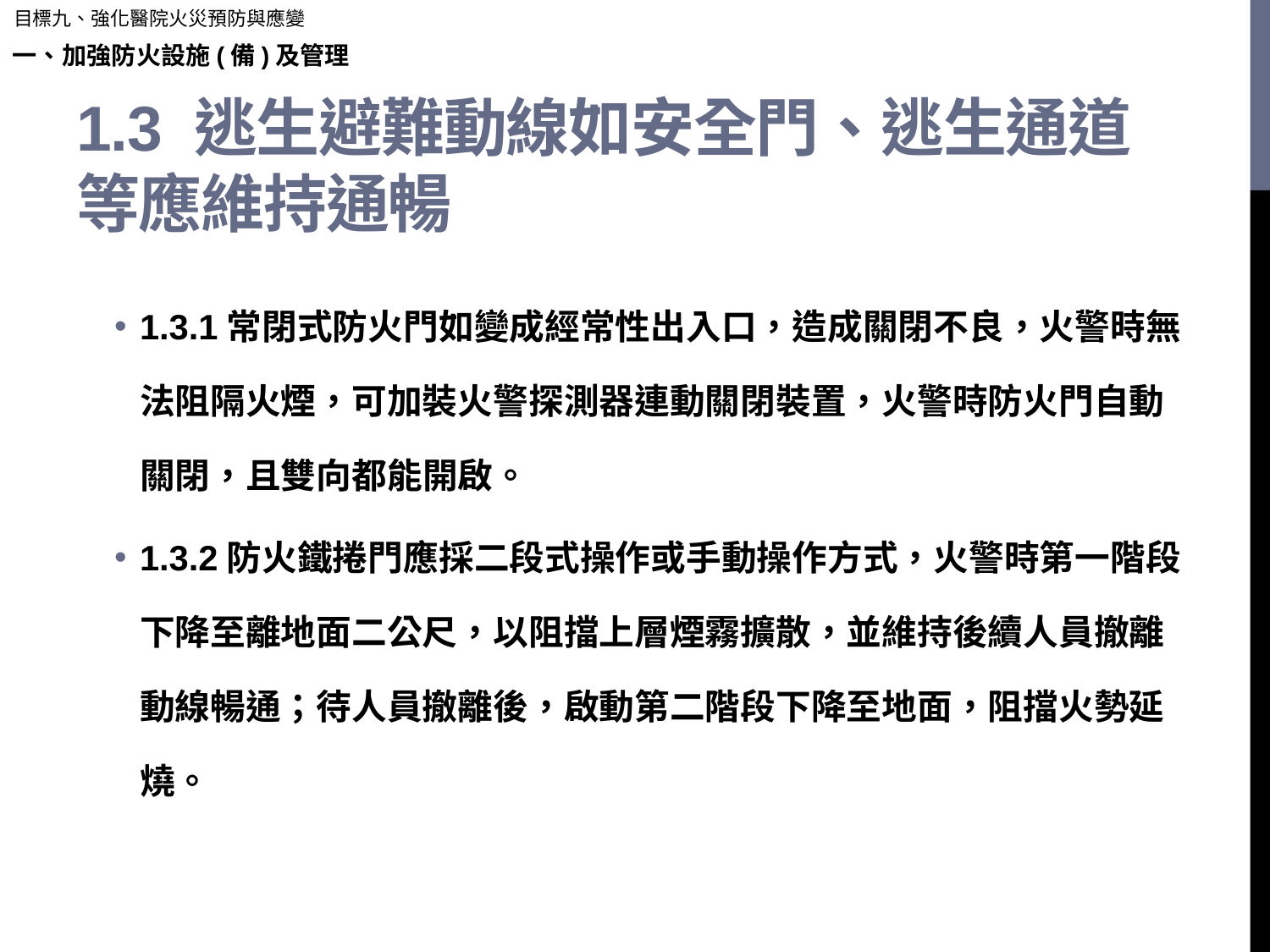

一、加強防火設施(備)及管理
# 1.3 逃生避難動線如安全門、逃生通道等應維持通暢
1.3.1常閉式防火門如變成經常性出入口，造成關閉不良，火警時無法阻隔火煙，可加裝火警探測器連動關閉裝置，火警時防火門自動關閉，且雙向都能開啟。
1.3.2防火鐵捲門應採二段式操作或手動操作方式，火警時第一階段下降至離地面二公尺，以阻擋上層煙霧擴散，並維持後續人員撤離動線暢通；待人員撤離後，啟動第二階段下降至地面，阻擋火勢延燒。